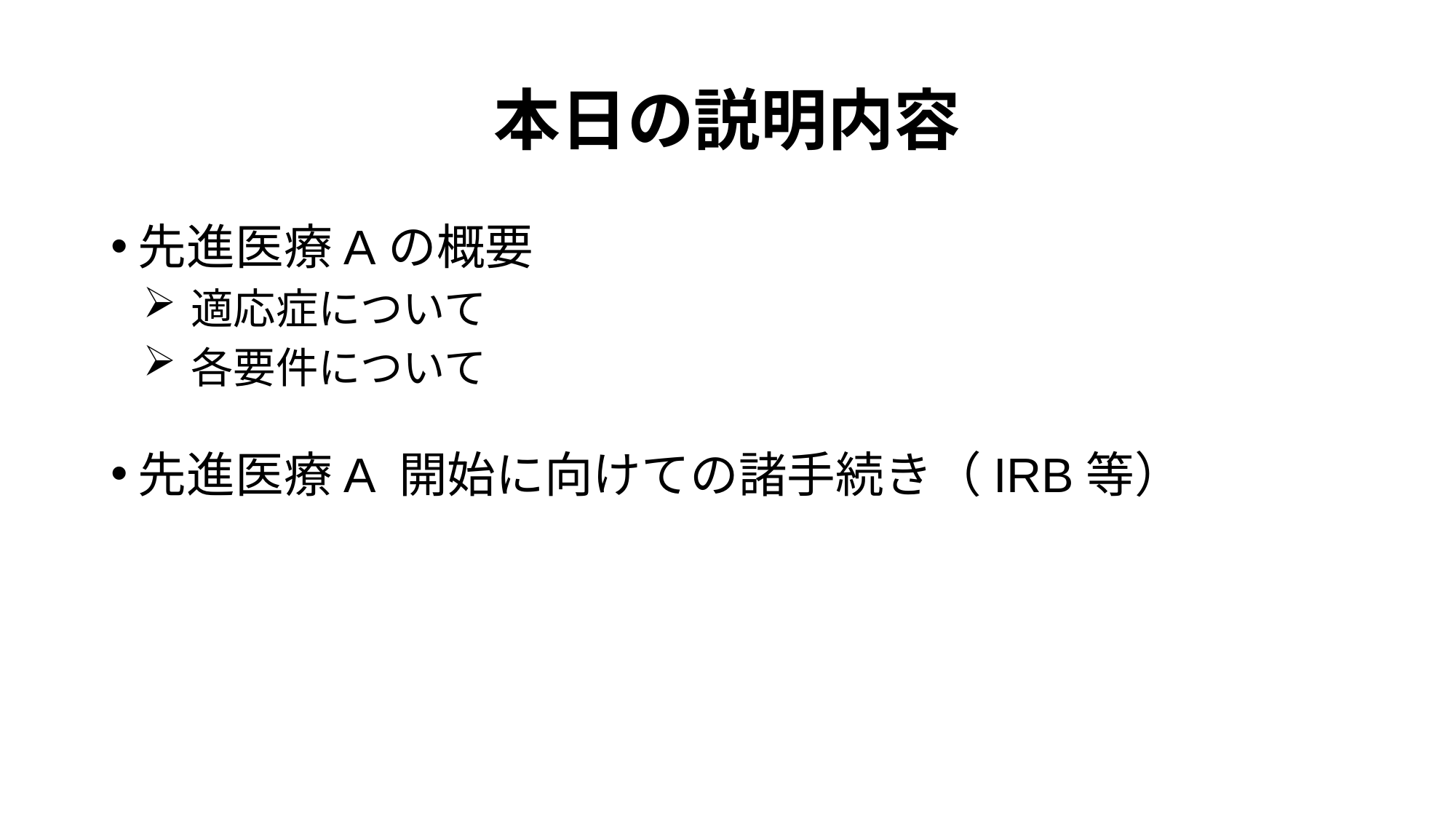

# 本日の説明内容
先進医療Aの概要
適応症について
各要件について

先進医療A 開始に向けての諸手続き（IRB等）